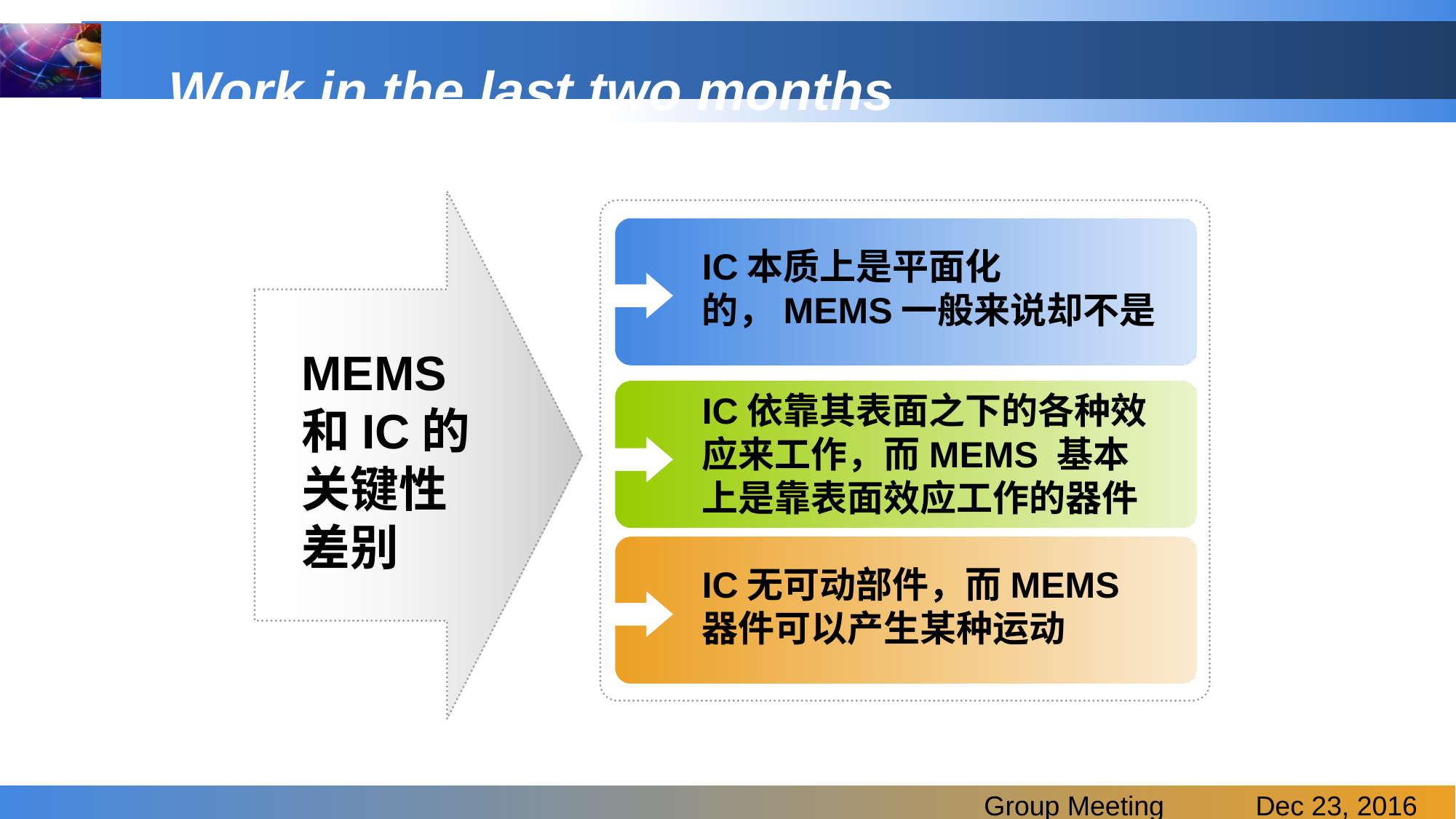

# Work in the last two months

IC本质上是平面化的，MEMS一般来说却不是
MEMS
和IC的
关键性
差别

IC依靠其表面之下的各种效应来工作，而MEMS 基本上是靠表面效应工作的器件

IC无可动部件，而MEMS 器件可以产生某种运动